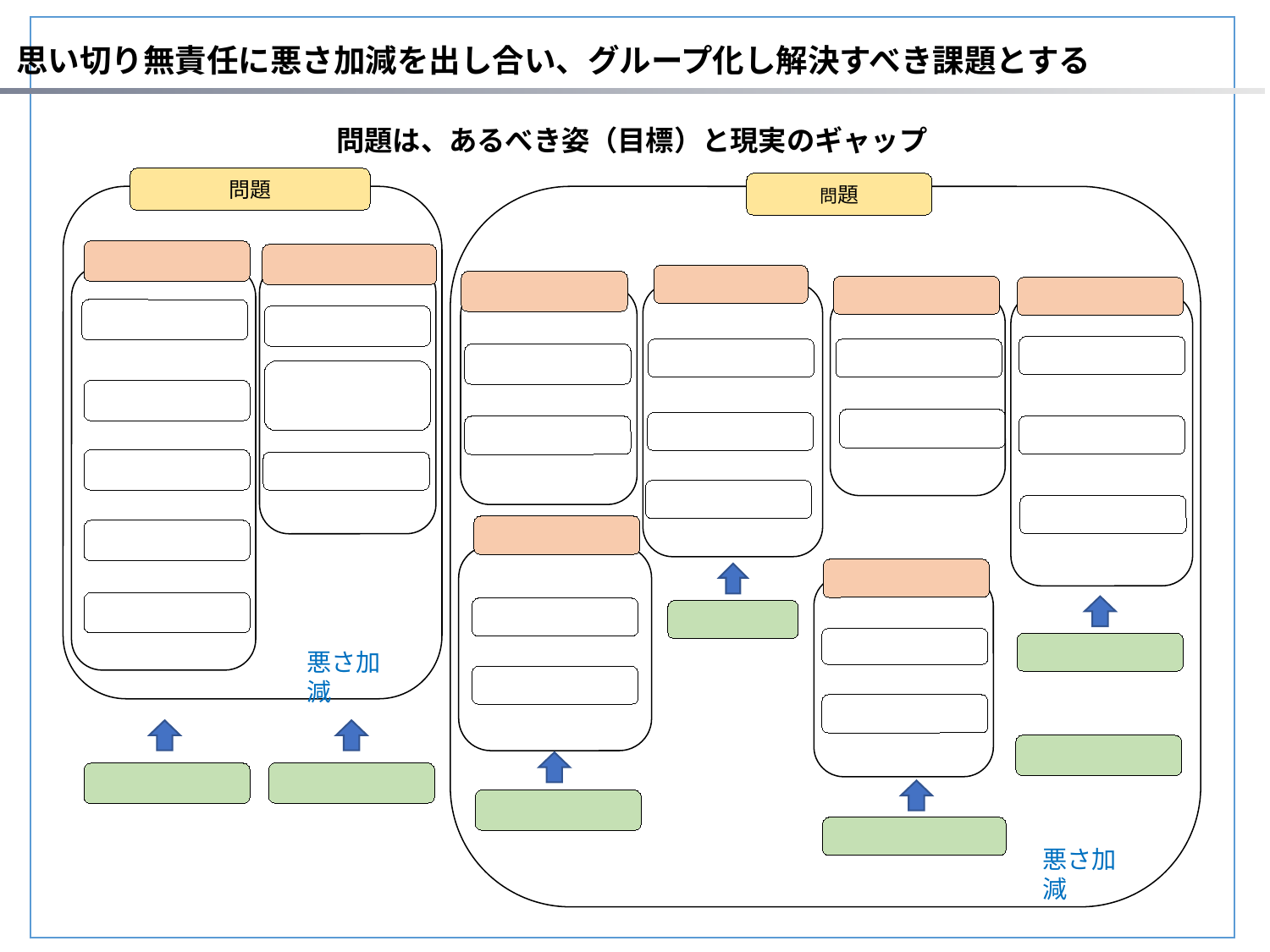

思い切り無責任に悪さ加減を出し合い、グループ化し解決すべき課題とする

問題は、あるべき姿（目標）と現実のギャップ
問題
問題

悪さ加減

悪さ加減